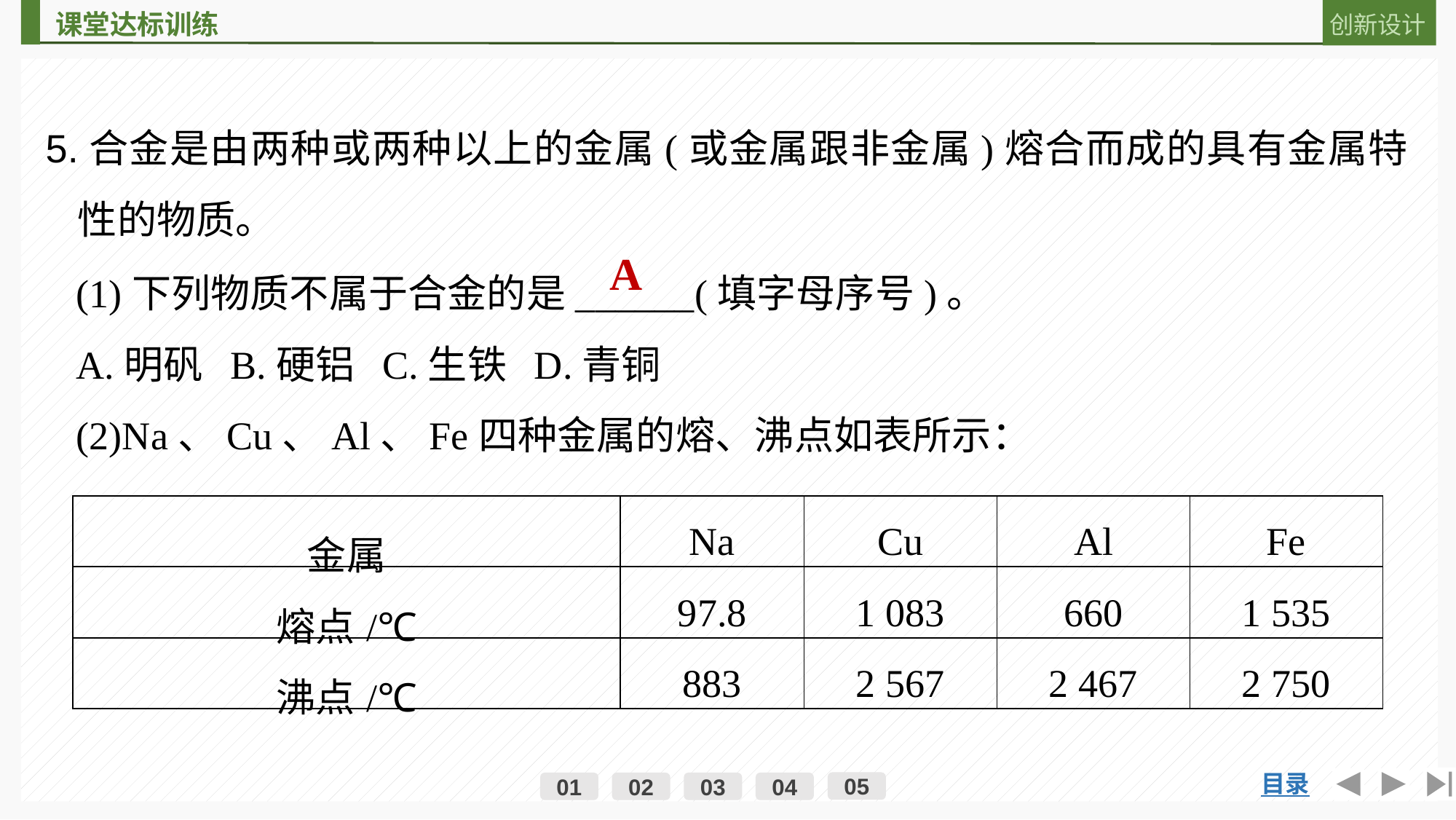

5.合金是由两种或两种以上的金属(或金属跟非金属)熔合而成的具有金属特性的物质。
(1)下列物质不属于合金的是______(填字母序号)。
A.明矾  B.硬铝  C.生铁  D.青铜
(2)Na、Cu、Al、Fe四种金属的熔、沸点如表所示：
A
| 金属 | Na | Cu | Al | Fe |
| --- | --- | --- | --- | --- |
| 熔点/℃ | 97.8 | 1 083 | 660 | 1 535 |
| 沸点/℃ | 883 | 2 567 | 2 467 | 2 750 |